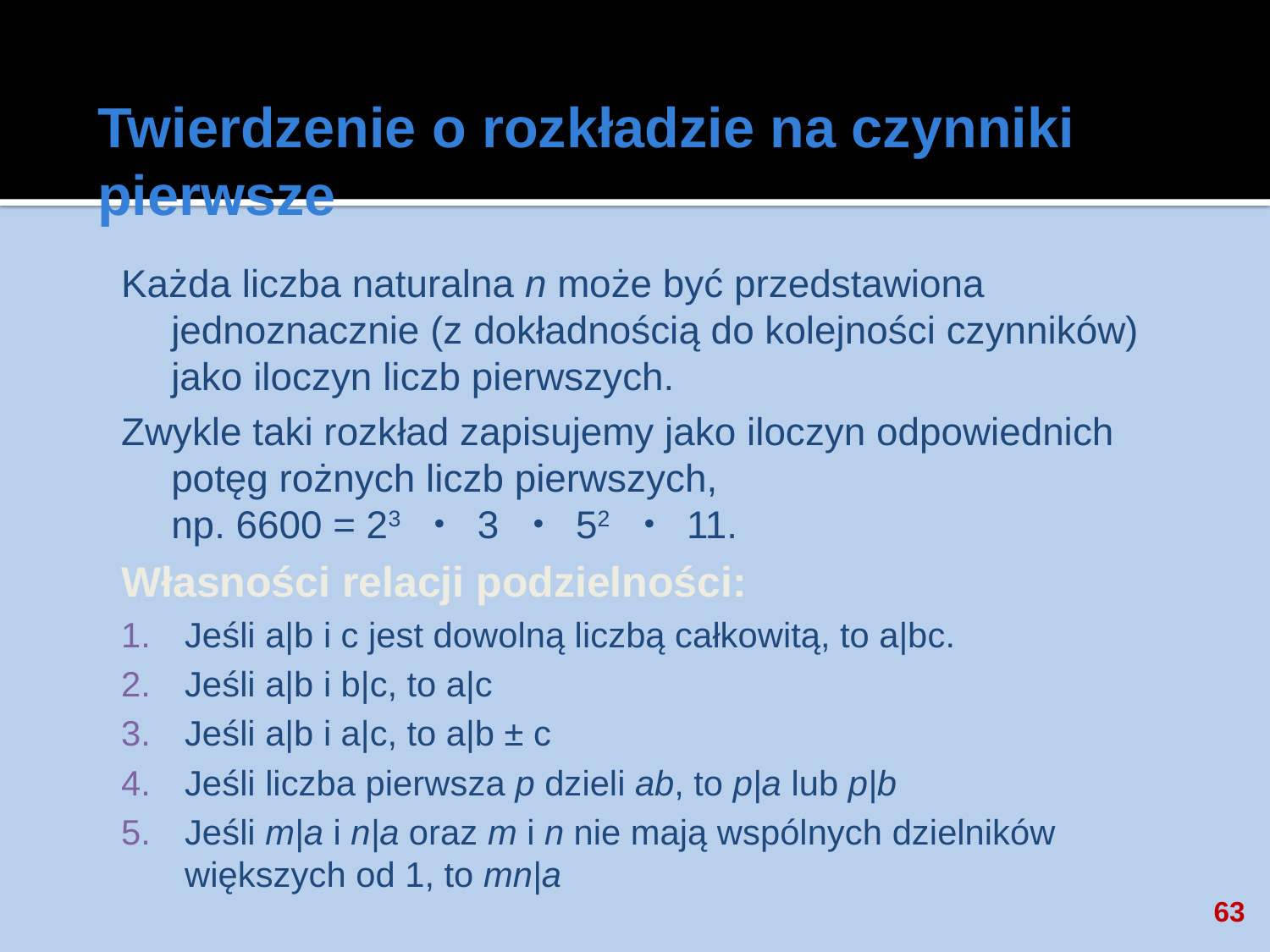

# Twierdzenie o rozkładzie na czynniki pierwsze
Każda liczba naturalna n może być przedstawiona jednoznacznie (z dokładnością do kolejności czynników) jako iloczyn liczb pierwszych.
Zwykle taki rozkład zapisujemy jako iloczyn odpowiednich potęg rożnych liczb pierwszych,                                             np. 6600 = 23 ・ 3 ・ 52 ・ 11.
Własności relacji podzielności:
Jeśli a|b i c jest dowolną liczbą całkowitą, to a|bc.
Jeśli a|b i b|c, to a|c
Jeśli a|b i a|c, to a|b ± c
Jeśli liczba pierwsza p dzieli ab, to p|a lub p|b
Jeśli m|a i n|a oraz m i n nie mają wspólnych dzielników większych od 1, to mn|a